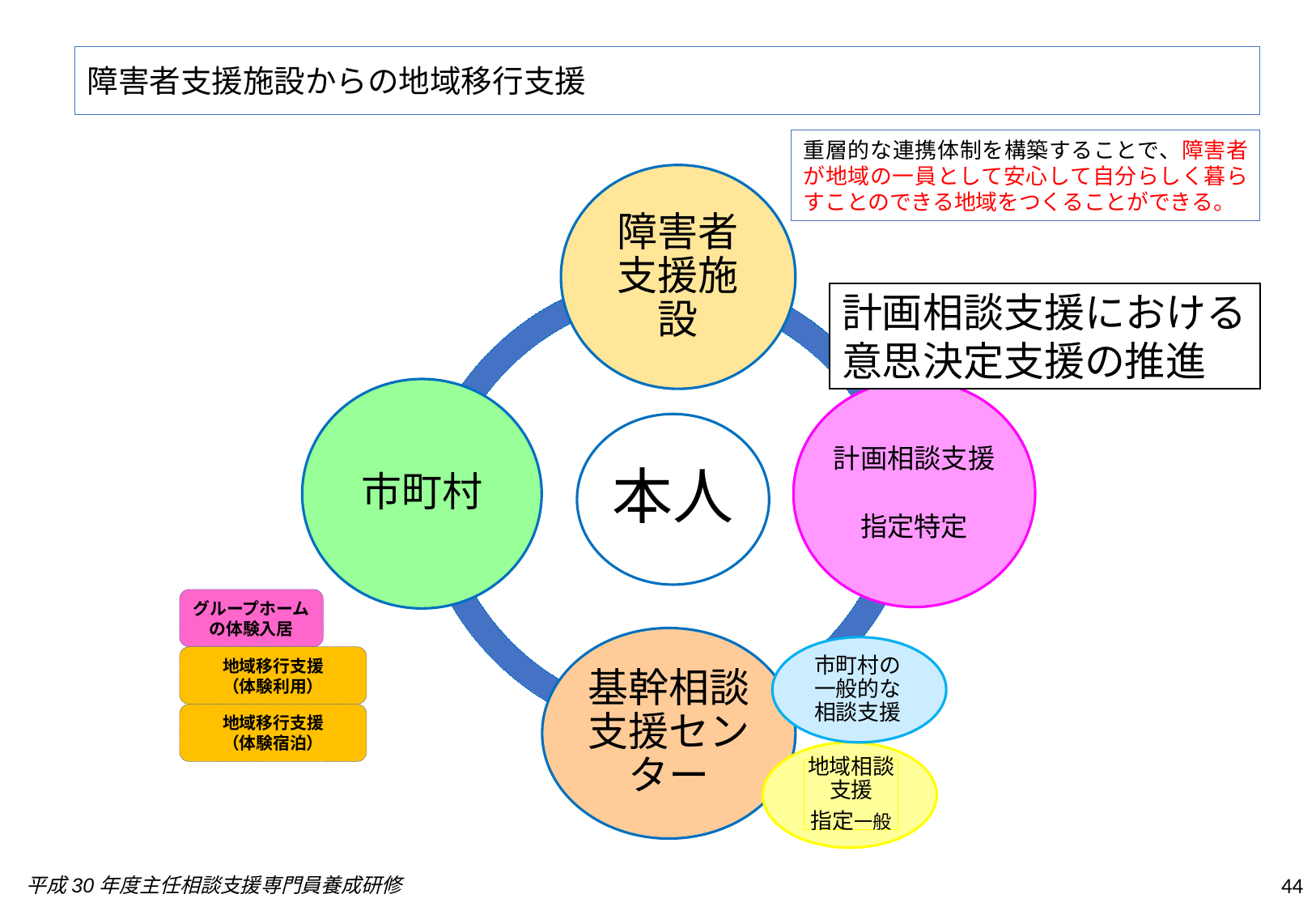

# 障害者支援施設からの地域移行支援
本人
障害者支援施設
計画相談支援
指定特定
基幹相談支援センター
市町村
重層的な連携体制を構築することで、障害者が地域の一員として安心して自分らしく暮らすことのできる地域をつくることができる。
計画相談支援における意思決定支援の推進
グループホーム
の体験入居

市町村の一般的な相談支援

地域移行支援
（体験利用）
地域移行支援
（体験宿泊）

地域相談支援
指定一般
44
平成30年度主任相談支援専門員養成研修